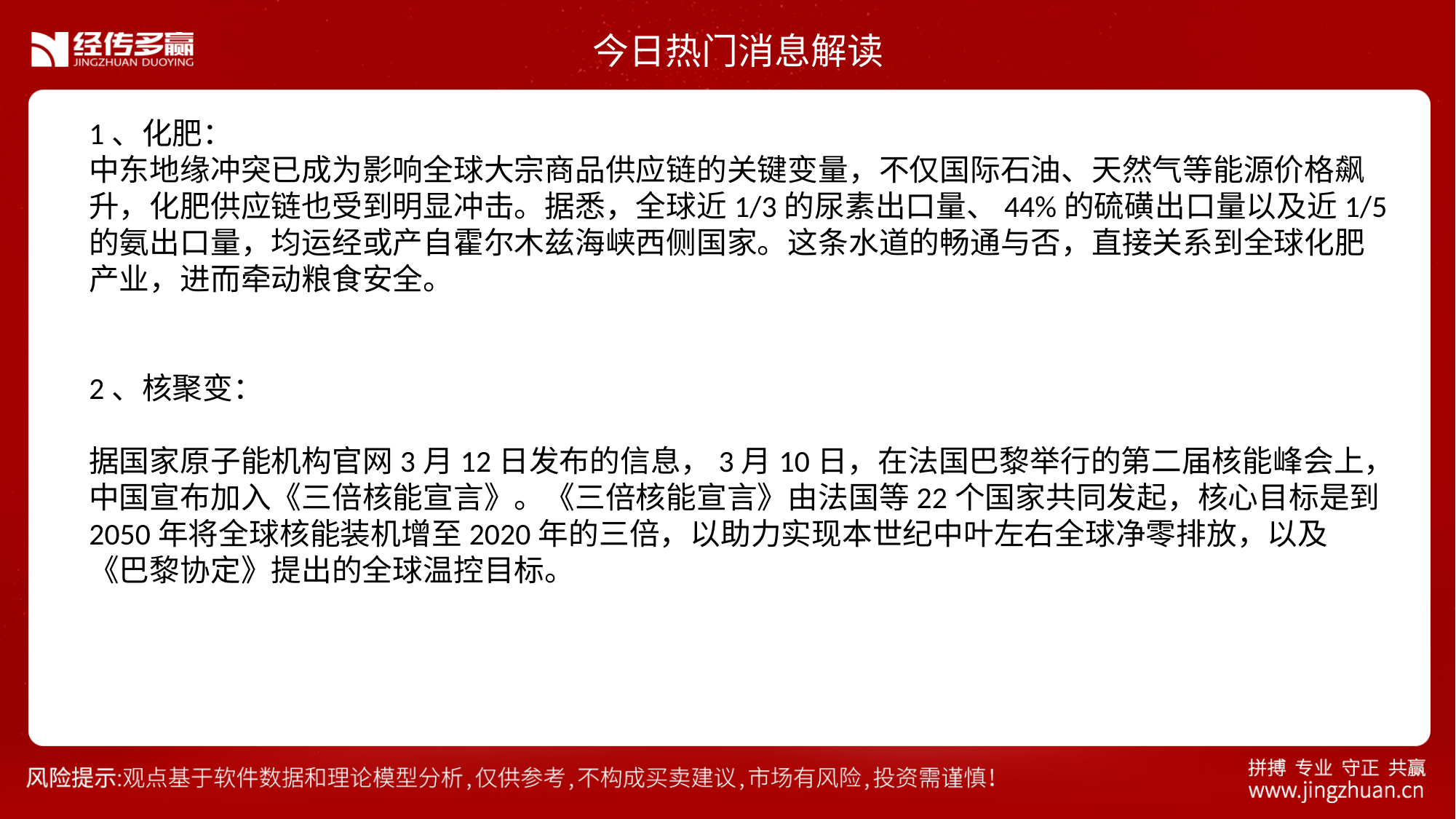

今日热门消息解读
1、化肥：
中东地缘冲突已成为影响全球大宗商品供应链的关键变量，不仅国际石油、天然气等能源价格飙升，化肥供应链也受到明显冲击。据悉，全球近1/3的尿素出口量、44%的硫磺出口量以及近1/5的氨出口量，均运经或产自霍尔木兹海峡西侧国家。这条水道的畅通与否，直接关系到全球化肥产业，进而牵动粮食安全。

2、核聚变：

据国家原子能机构官网3月12日发布的信息，3月10日，在法国巴黎举行的第二届核能峰会上，中国宣布加入《三倍核能宣言》。《三倍核能宣言》由法国等22个国家共同发起，核心目标是到2050年将全球核能装机增至2020年的三倍，以助力实现本世纪中叶左右全球净零排放，以及《巴黎协定》提出的全球温控目标。